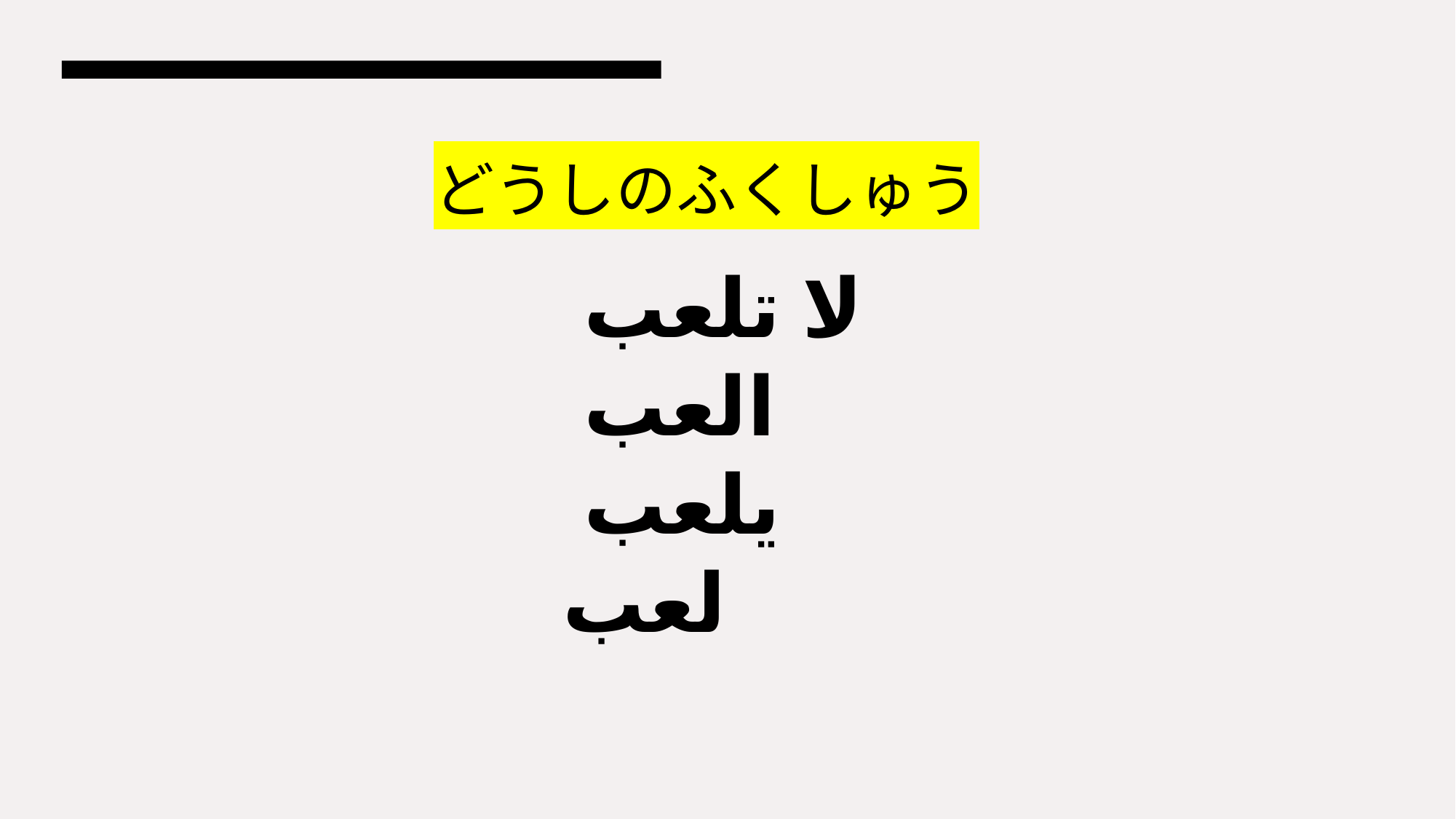

どうしのふくしゅう
# لا تلعب العب يلعب لعب